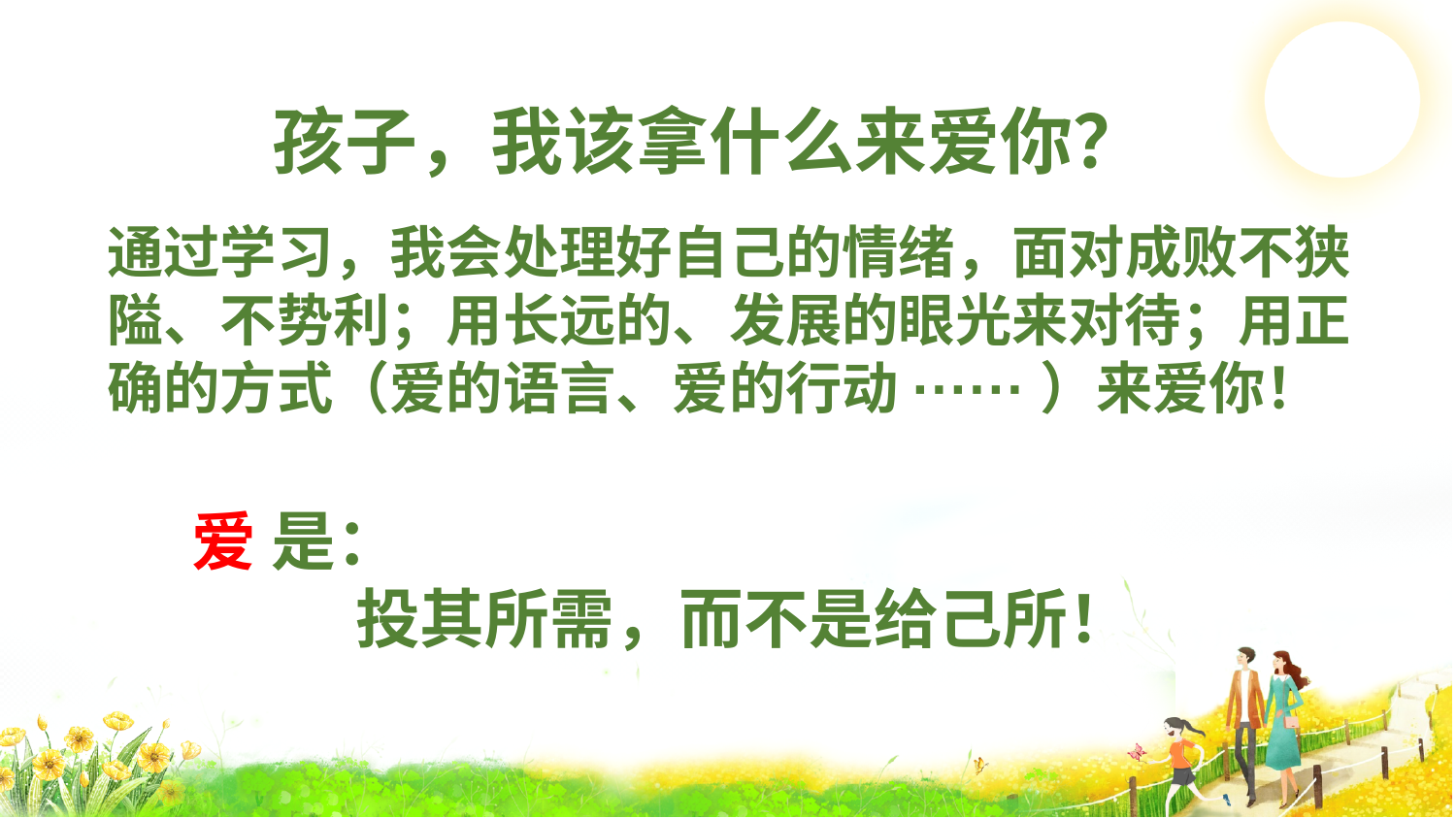

孩子，我该拿什么来爱你？

通过学习，我会处理好自己的情绪，面对成败不狭隘、不势利；用长远的、发展的眼光来对待；用正确的方式（爱的语言、爱的行动······）来爱你！

爱 是：
          投其所需，而不是给己所！